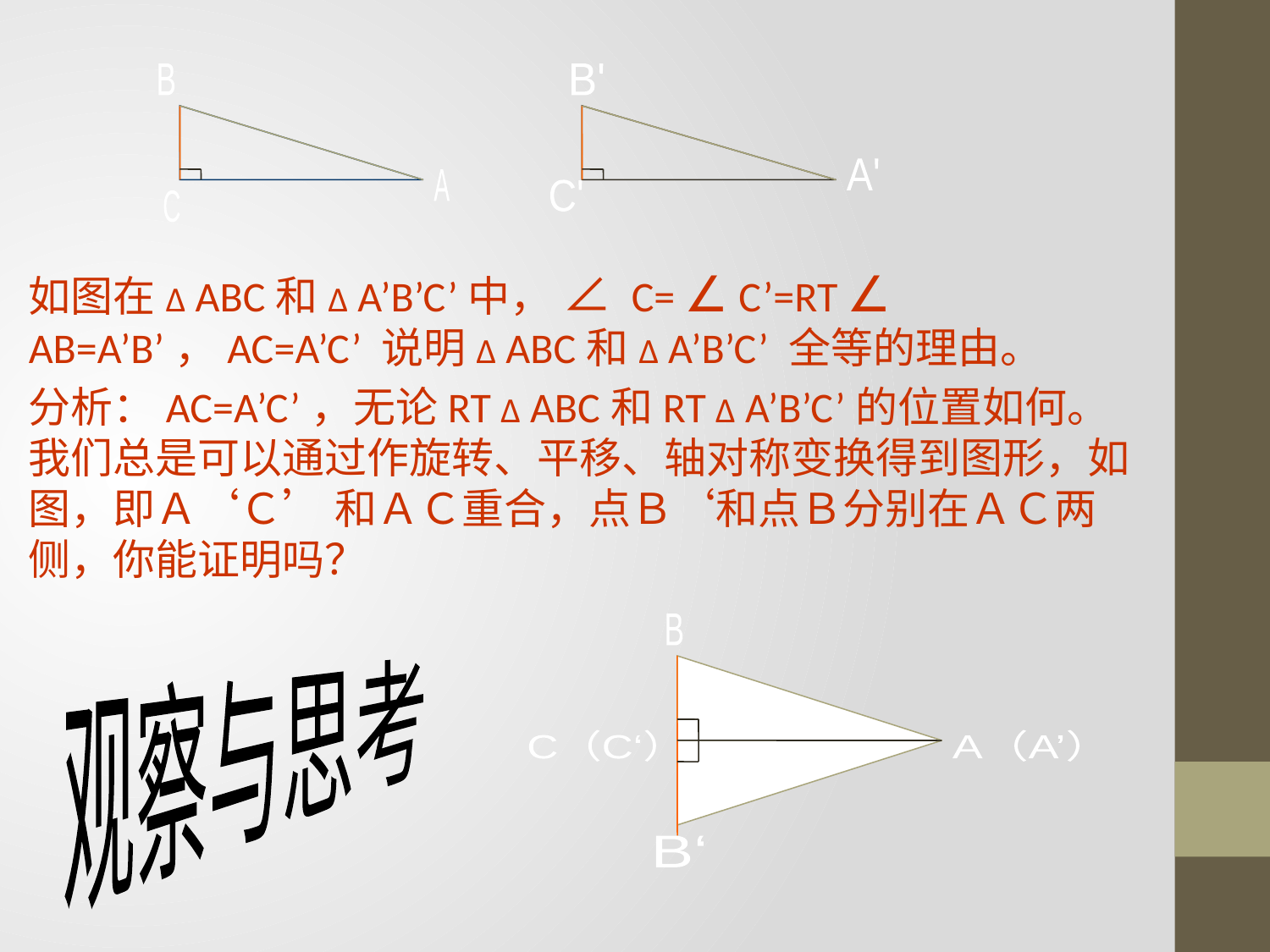

B
B'

A'

A

C'
C
如图在Δ ABC和Δ A’B’C’中， ∠ C= ∠ C’=RT ∠ AB=A’B’，AC=A’C’ 说明Δ ABC和Δ A’B’C’ 全等的理由。
分析：AC=A’C’，无论RT Δ ABC和RT Δ A’B’C’的位置如何。我们总是可以通过作旋转、平移、轴对称变换得到图形，如图，即Ａ‘Ｃ’ 和ＡＣ重合，点Ｂ‘和点Ｂ分别在ＡＣ两侧，你能证明吗？
B
观察与思考

C（C‘）
A（A’）

B‘
#